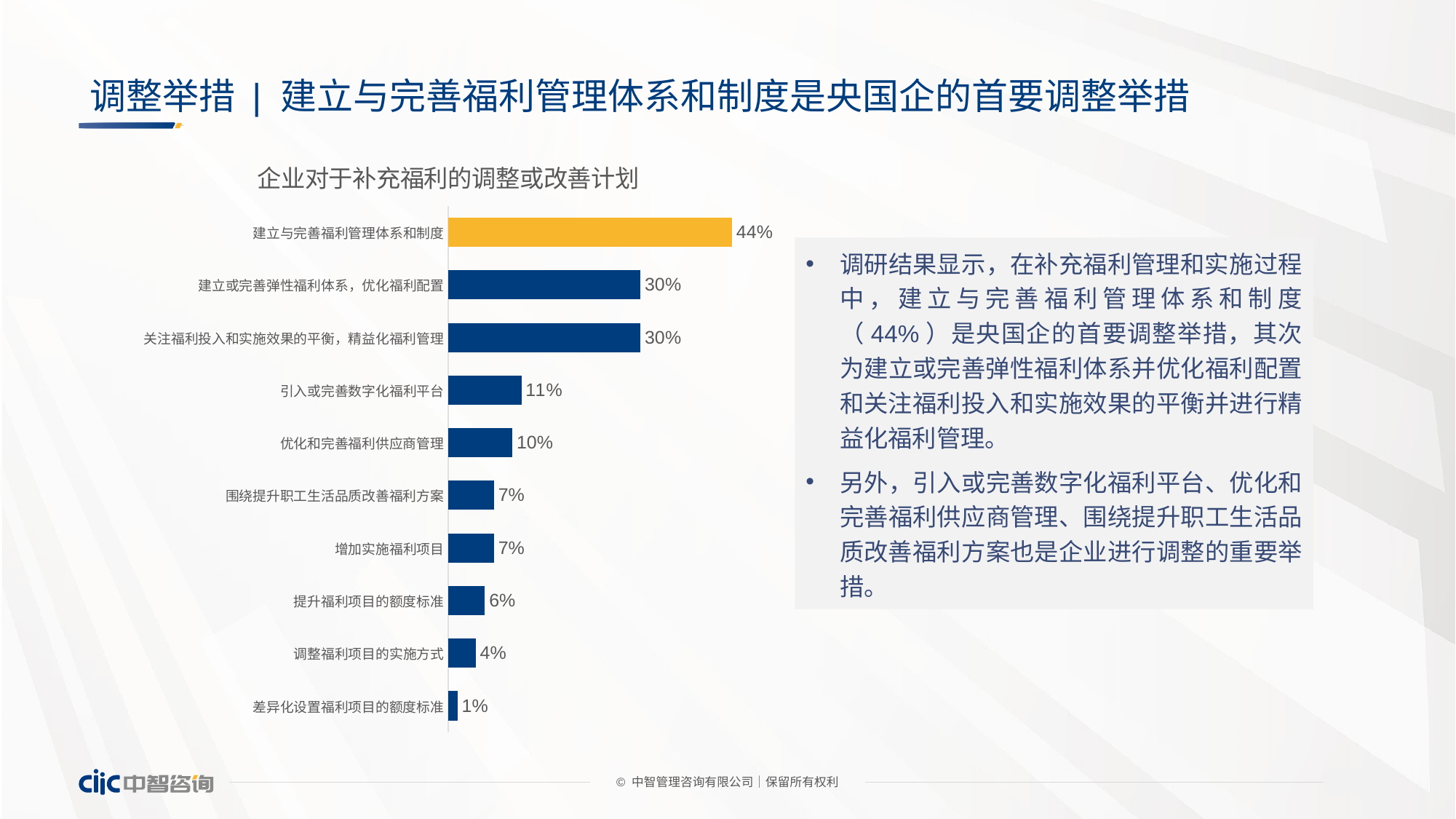

# 调整举措 | 建立与完善福利管理体系和制度是央国企的首要调整举措

### Chart: 企业对于补充福利的调整或改善计划

| Category | 占比 |
|---|---|
| 建立与完善福利管理体系和制度 | 0.436619718309859 |
| 建立或完善弹性福利体系，优化福利配置 | 0.295774647887324 |
| 关注福利投入和实施效果的平衡，精益化福利管理 | 0.295774647887324 |
| 引入或完善数字化福利平台 | 0.112676056338028 |
| 优化和完善福利供应商管理 | 0.0985915492957746 |
| 围绕提升职工生活品质改善福利方案 | 0.0704225352112676 |
| 增加实施福利项目 | 0.0704225352112676 |
| 提升福利项目的额度标准 | 0.0563380281690141 |
| 调整福利项目的实施方式 | 0.0422535211267606 |
| 差异化设置福利项目的额度标准 | 0.0140845070422535 |
调研结果显示，在补充福利管理和实施过程中，建立与完善福利管理体系和制度（44%）是央国企的首要调整举措，其次为建立或完善弹性福利体系并优化福利配置和关注福利投入和实施效果的平衡并进行精益化福利管理。
另外，引入或完善数字化福利平台、优化和完善福利供应商管理、围绕提升职工生活品质改善福利方案也是企业进行调整的重要举措。
© 中智管理咨询有限公司│保留所有权利
13